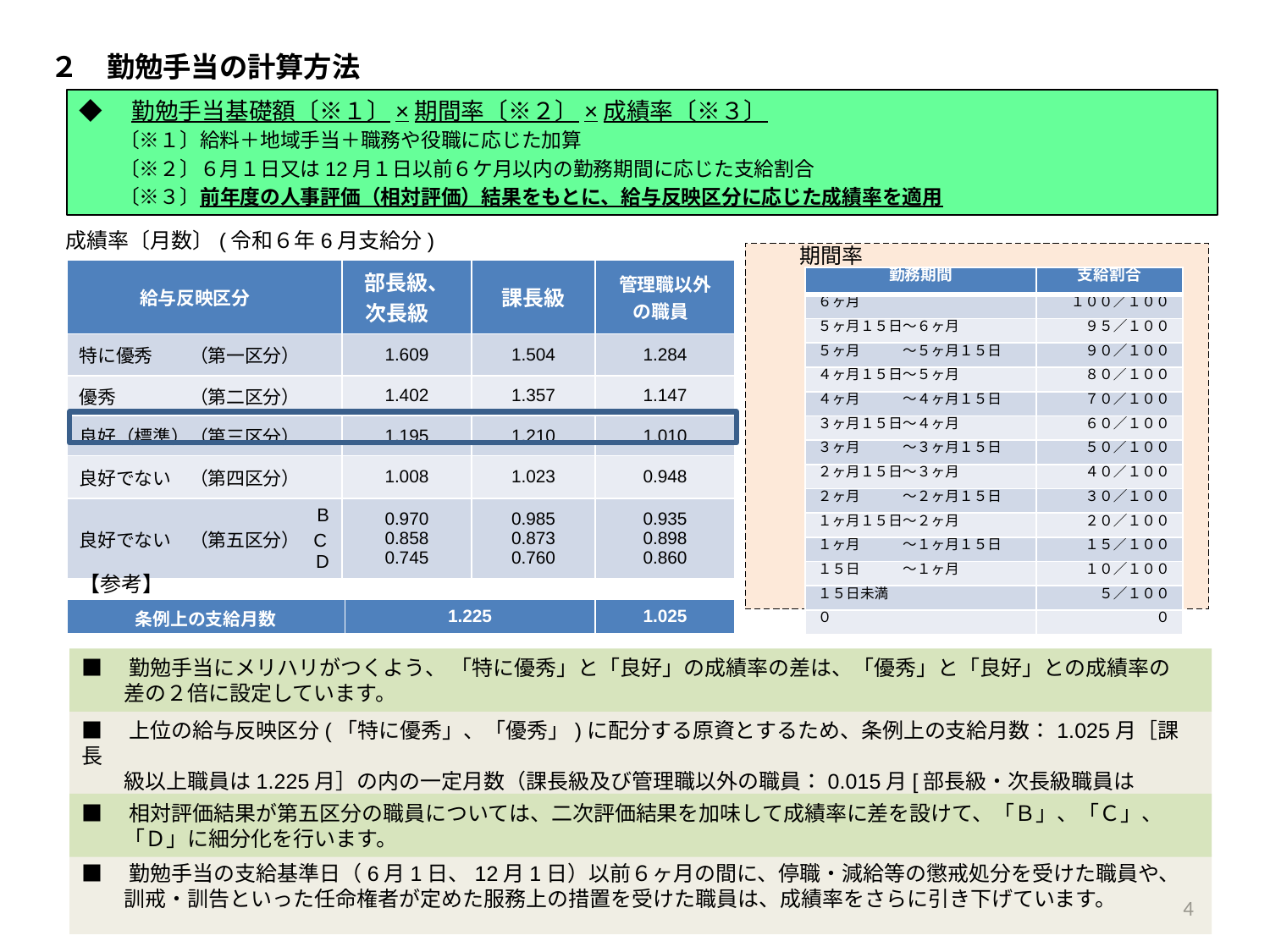

# ２　勤勉手当の計算方法
◆　勤勉手当基礎額〔※１〕×期間率〔※２〕×成績率〔※３〕
　　〔※１〕給料＋地域手当＋職務や役職に応じた加算
　　〔※２〕６月１日又は12月１日以前６ケ月以内の勤務期間に応じた支給割合
　　〔※３〕前年度の人事評価（相対評価）結果をもとに、給与反映区分に応じた成績率を適用
　　成績率〔月数〕(令和６年6月支給分)
　　期間率

| 給与反映区分 | 部長級、 次長級 | 課長級 | 管理職以外 の職員 |
| --- | --- | --- | --- |
| 特に優秀　　（第一区分） | 1.609 | 1.504 | 1.284 |
| 優秀　　　　（第二区分） | 1.402 | 1.357 | 1.147 |
| 良好（標準）（第三区分） | 1.195 | 1.210 | 1.010 |
| 良好でない　（第四区分） | 1.008 | 1.023 | 0.948 |
| B 良好でない　（第五区分） C D | 0.970 0.858 0.745 | 0.985 0.873 0.760 | 0.935 0.898 0.860 |
| 勤務期間 | 支給割合 |
| --- | --- |
| ６ヶ月 | １００／１００ |
| ５ヶ月１５日～６ヶ月 | ９５／１００ |
| ５ヶ月　　　～５ヶ月１５日 | ９０／１００ |
| ４ヶ月１５日～５ヶ月 | ８０／１００ |
| ４ヶ月　　　～４ヶ月１５日 | ７０／１００ |
| ３ヶ月１５日～４ヶ月 | ６０／１００ |
| ３ヶ月　　　～３ヶ月１５日 | ５０／１００ |
| ２ヶ月１５日～３ヶ月 | ４０／１００ |
| ２ヶ月　　　～２ヶ月１５日 | ３０／１００ |
| １ヶ月１５日～２ヶ月 | ２０／１００ |
| １ヶ月　　　～１ヶ月１５日 | １５／１００ |
| １５日　　　～１ヶ月 | １０／１００ |
| １５日未満 | ５／１００ |
| ０ | ０ |

【参考】
| 条例上の支給月数 | 1.225 | 1.025 |
| --- | --- | --- |
■　勤勉手当にメリハリがつくよう、 「特に優秀」と「良好」の成績率の差は、「優秀」と「良好」との成績率の
　　差の２倍に設定しています。
■　上位の給与反映区分(「特に優秀」、「優秀」)に配分する原資とするため、条例上の支給月数：1.025月［課長
　　級以上職員は1.225月］の内の一定月数（課長級及び管理職以外の職員：0.015月[部長級・次長級職員は
　　0.03月]を活用しています。
■　相対評価結果が第五区分の職員については、二次評価結果を加味して成績率に差を設けて、「Ｂ」、「Ｃ」、
　　「Ｄ」に細分化を行います。
■　勤勉手当の支給基準日（6月1日、12月1日）以前６ヶ月の間に、停職・減給等の懲戒処分を受けた職員や、
　　訓戒・訓告といった任命権者が定めた服務上の措置を受けた職員は、成績率をさらに引き下げています。
4